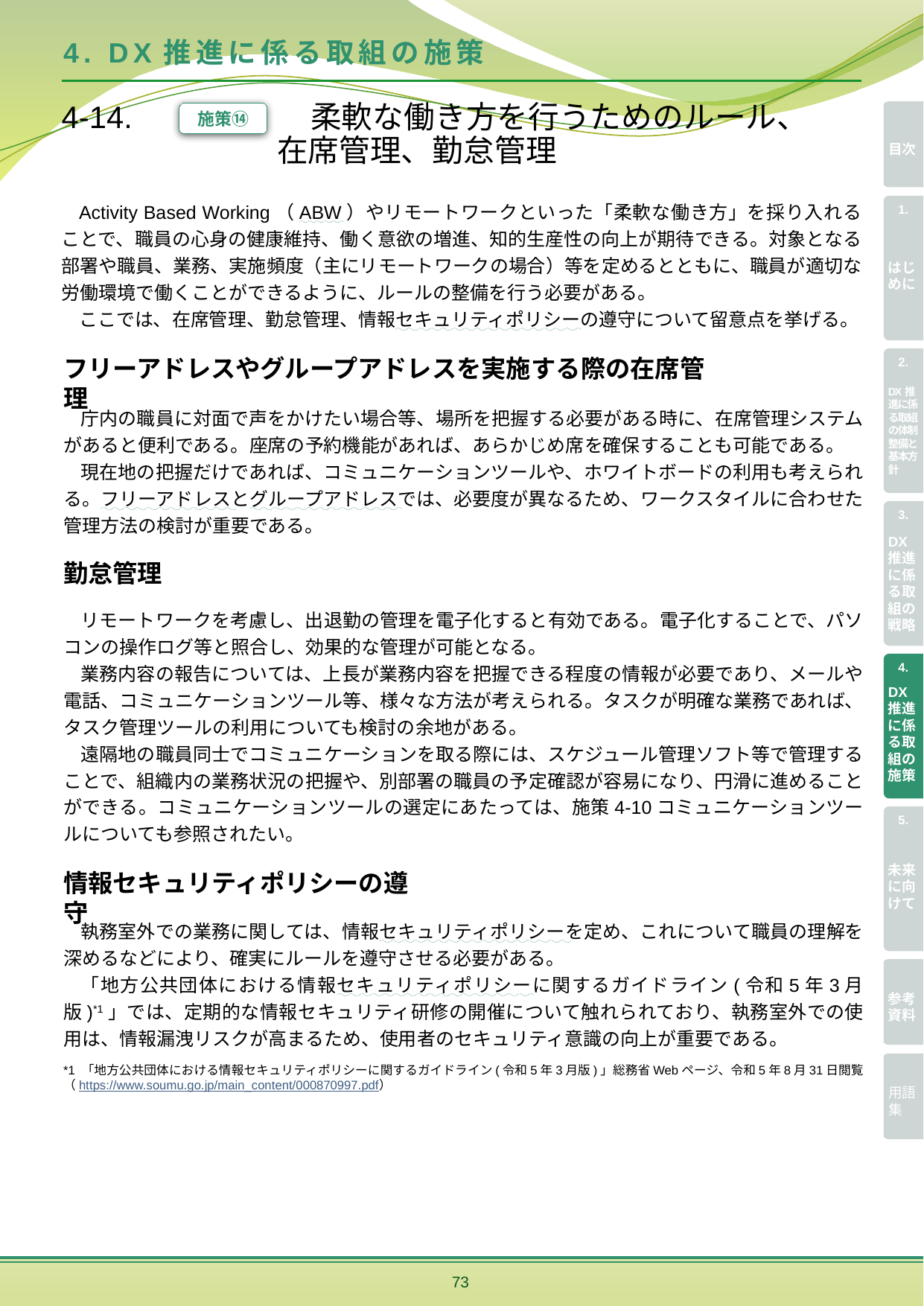

# 4. DX推進に係る取組の施策
4-14. 　　　　　 柔軟な働き方を行うためのルール、
在席管理、勤怠管理
施策⑭
Activity Based Working（ABW）やリモートワークといった「柔軟な働き方」を採り入れることで、職員の心身の健康維持、働く意欲の増進、知的生産性の向上が期待できる。対象となる部署や職員、業務、実施頻度（主にリモートワークの場合）等を定めるとともに、職員が適切な労働環境で働くことができるように、ルールの整備を行う必要がある。
ここでは、在席管理、勤怠管理、情報セキュリティポリシーの遵守について留意点を挙げる。
フリーアドレスやグループアドレスを実施する際の在席管理
庁内の職員に対面で声をかけたい場合等、場所を把握する必要がある時に、在席管理システムがあると便利である。座席の予約機能があれば、あらかじめ席を確保することも可能である。
現在地の把握だけであれば、コミュニケーションツールや、ホワイトボードの利用も考えられる。フリーアドレスとグループアドレスでは、必要度が異なるため、ワークスタイルに合わせた管理方法の検討が重要である。
勤怠管理
リモートワークを考慮し、出退勤の管理を電子化すると有効である。電子化することで、パソコンの操作ログ等と照合し、効果的な管理が可能となる。
業務内容の報告については、上長が業務内容を把握できる程度の情報が必要であり、メールや電話、コミュニケーションツール等、様々な方法が考えられる。タスクが明確な業務であれば、タスク管理ツールの利用についても検討の余地がある。
遠隔地の職員同士でコミュニケーションを取る際には、スケジュール管理ソフト等で管理することで、組織内の業務状況の把握や、別部署の職員の予定確認が容易になり、円滑に進めることができる。コミュニケーションツールの選定にあたっては、施策4-10コミュニケーションツールについても参照されたい。
情報セキュリティポリシーの遵守
執務室外での業務に関しては、情報セキュリティポリシーを定め、これについて職員の理解を深めるなどにより、確実にルールを遵守させる必要がある。
「地方公共団体における情報セキュリティポリシーに関するガイドライン(令和5年3月版)*1」では、定期的な情報セキュリティ研修の開催について触れられており、執務室外での使用は、情報漏洩リスクが高まるため、使用者のセキュリティ意識の向上が重要である。
*1 「地方公共団体における情報セキュリティポリシーに関するガイドライン(令和5年3月版)」総務省Webページ、令和5年8月31日閲覧
（https://www.soumu.go.jp/main_content/000870997.pdf）
73